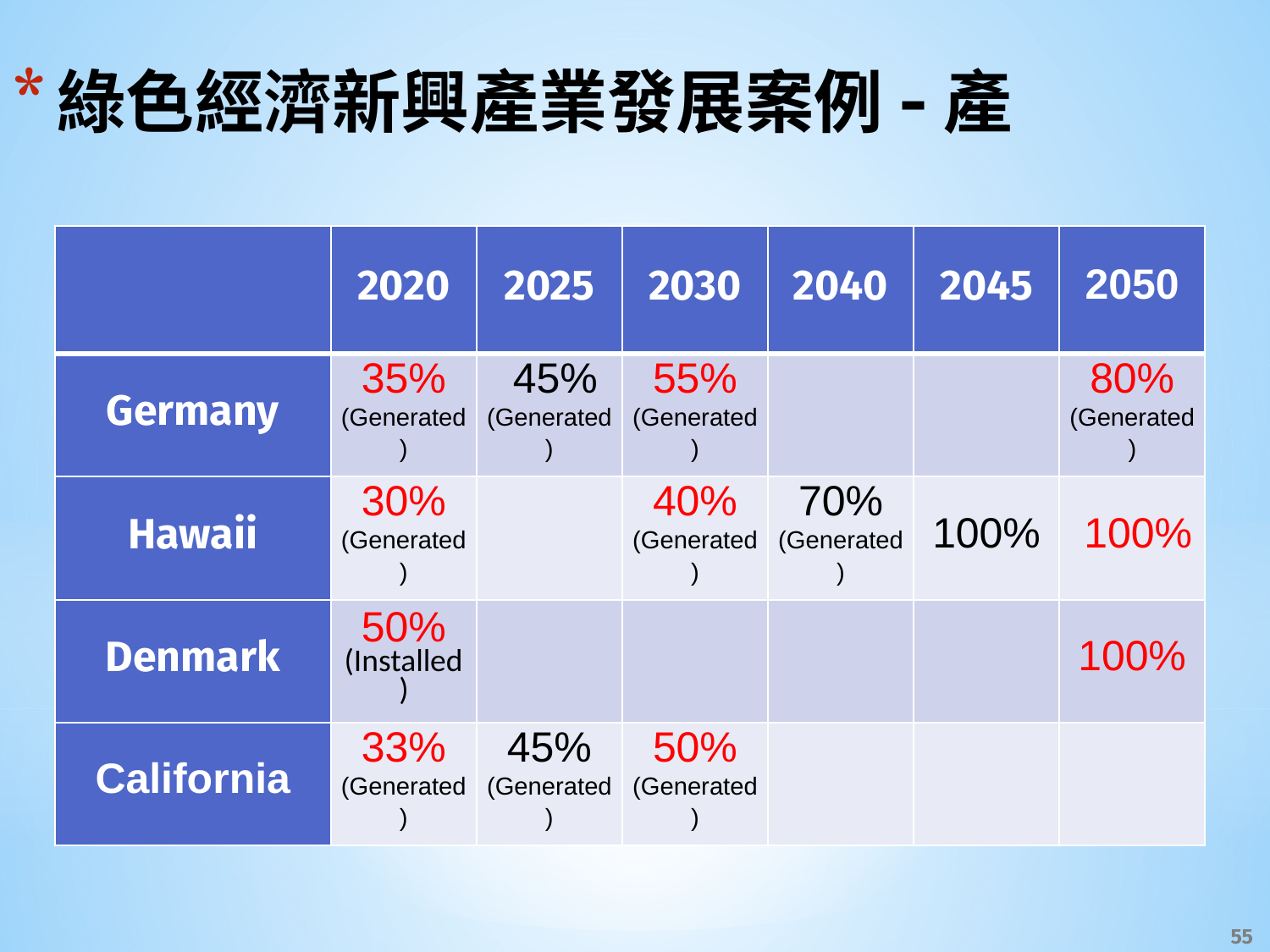

# 綠色經濟新興產業發展案例-產
|  | 2020 | 2025 | 2030 | 2040 | 2045 | 2050 |
| --- | --- | --- | --- | --- | --- | --- |
| Germany | 35% (Generated) | 45% (Generated) | 55% (Generated) |  |  | 80% (Generated) |
| Hawaii | 30% (Generated) |  | 40% (Generated) | 70% (Generated) | 100% | 100% |
| Denmark | 50% (Installed) |  |  |  |  | 100% |
| California | 33% (Generated) | 45% (Generated) | 50% (Generated) |  |  |  |
55